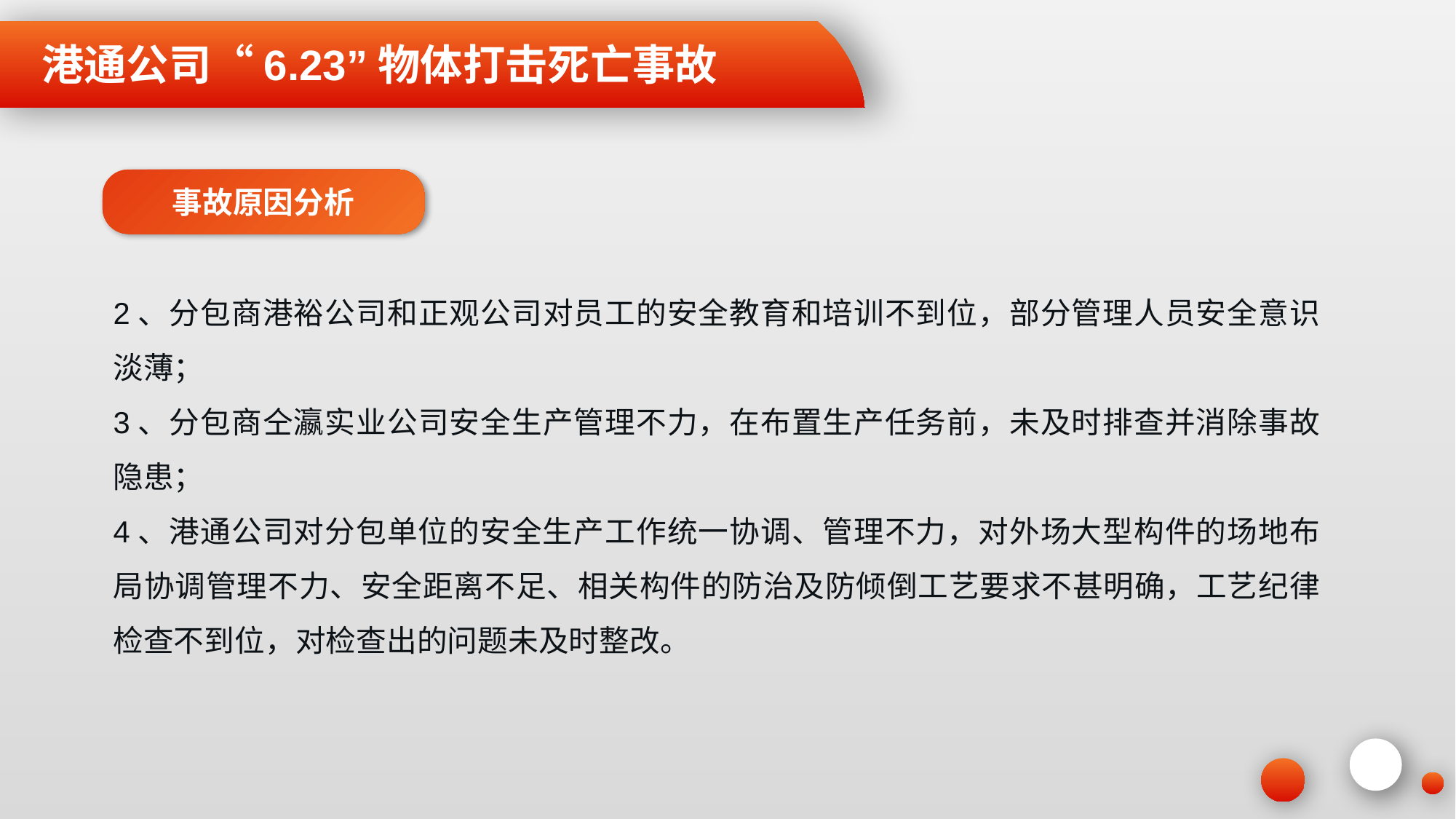

港通公司“6.23”物体打击死亡事故

事故原因分析
2、分包商港裕公司和正观公司对员工的安全教育和培训不到位，部分管理人员安全意识淡薄；
3、分包商仝瀛实业公司安全生产管理不力，在布置生产任务前，未及时排查并消除事故隐患；
4、港通公司对分包单位的安全生产工作统一协调、管理不力，对外场大型构件的场地布局协调管理不力、安全距离不足、相关构件的防治及防倾倒工艺要求不甚明确，工艺纪律检查不到位，对检查出的问题未及时整改。